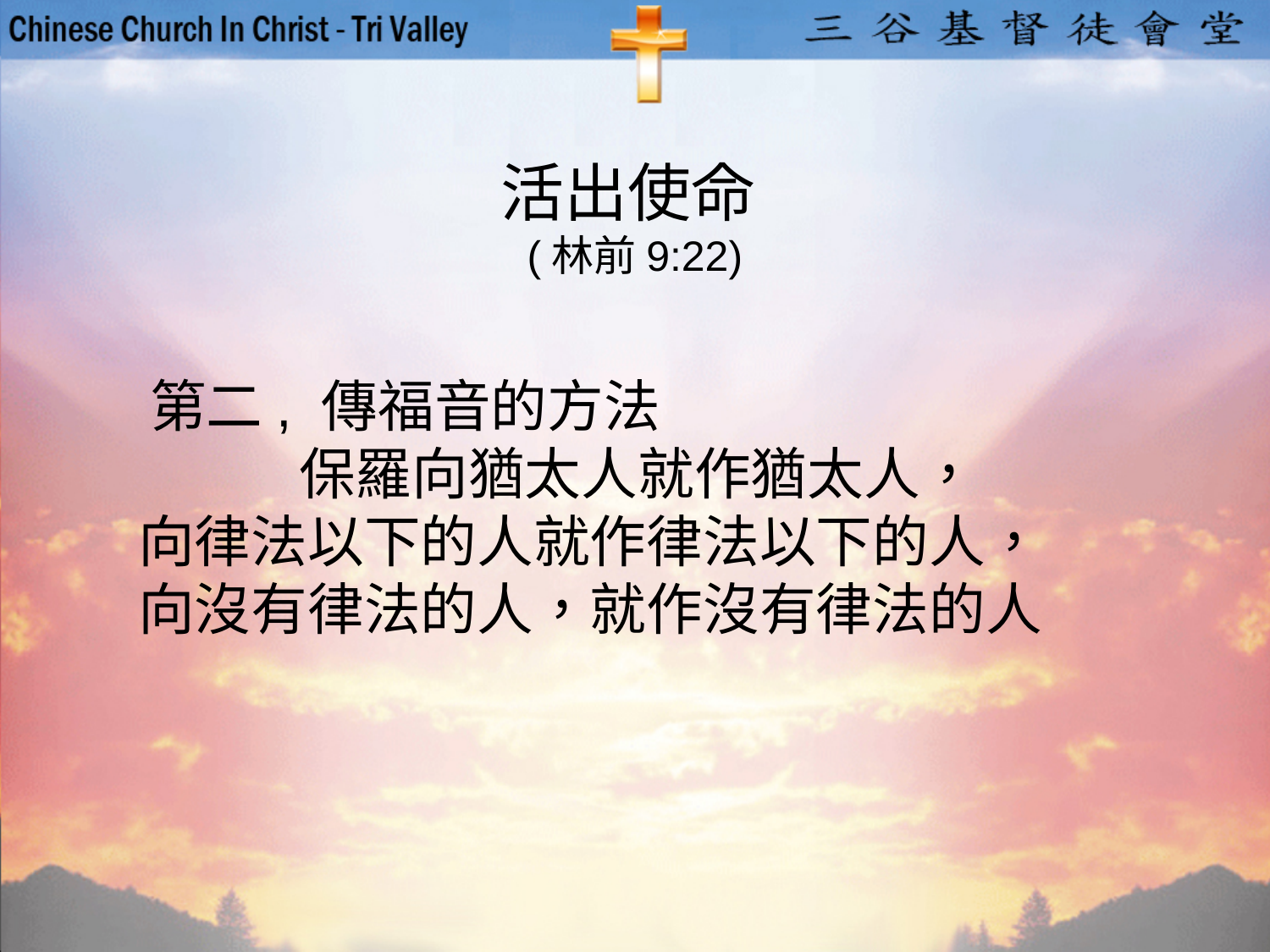

活出使命
(林前9:22)

	第二, 傳福音的方法
 		  保羅向猶太人就作猶太人，
        向律法以下的人就作律法以下的人，
        向沒有律法的人，就作沒有律法的人